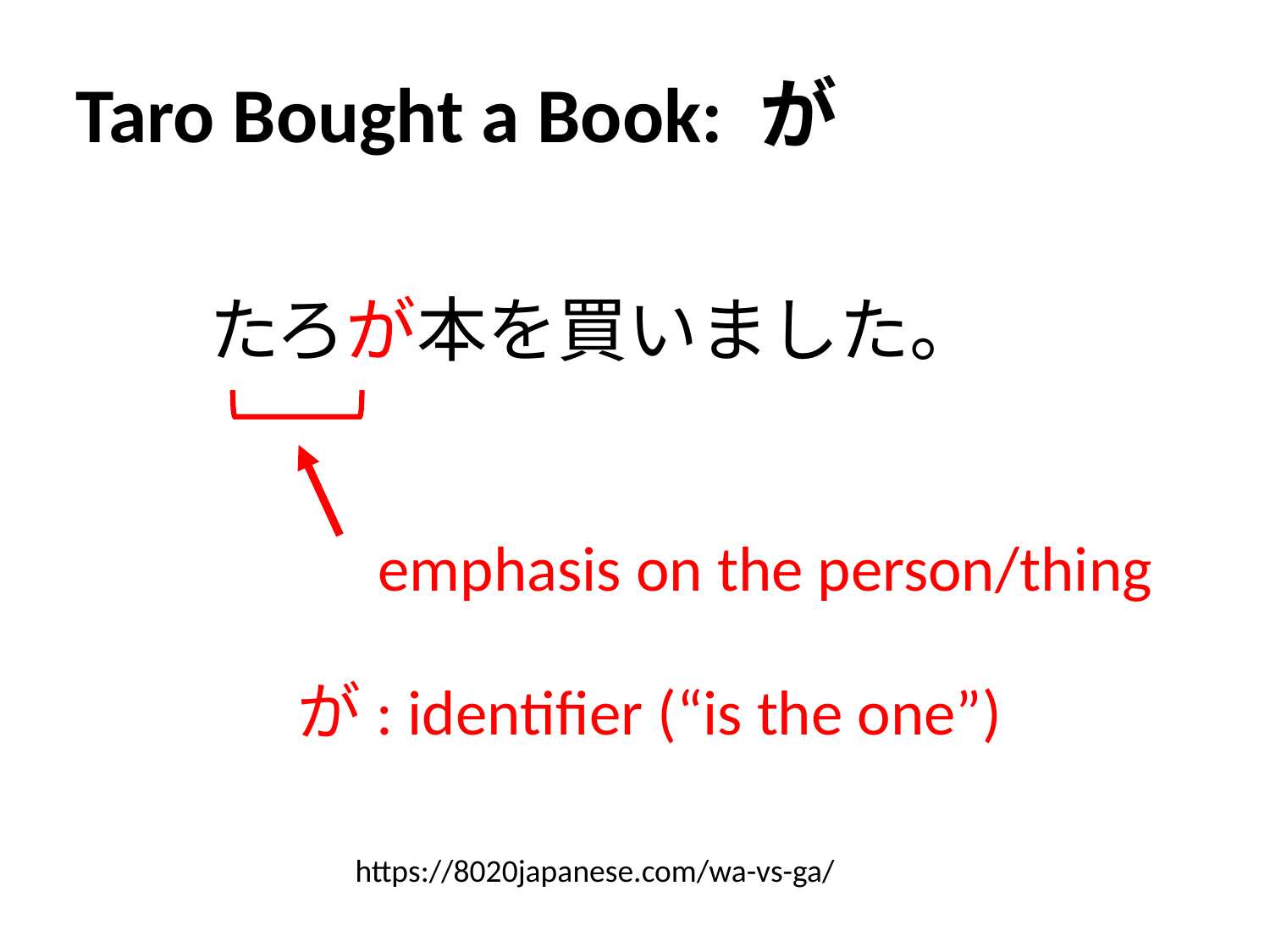

# Taro Bought a Book: が
たろが本を買いました。

emphasis on the person/thing
が: identifier (“is the one”)
https://8020japanese.com/wa-vs-ga/